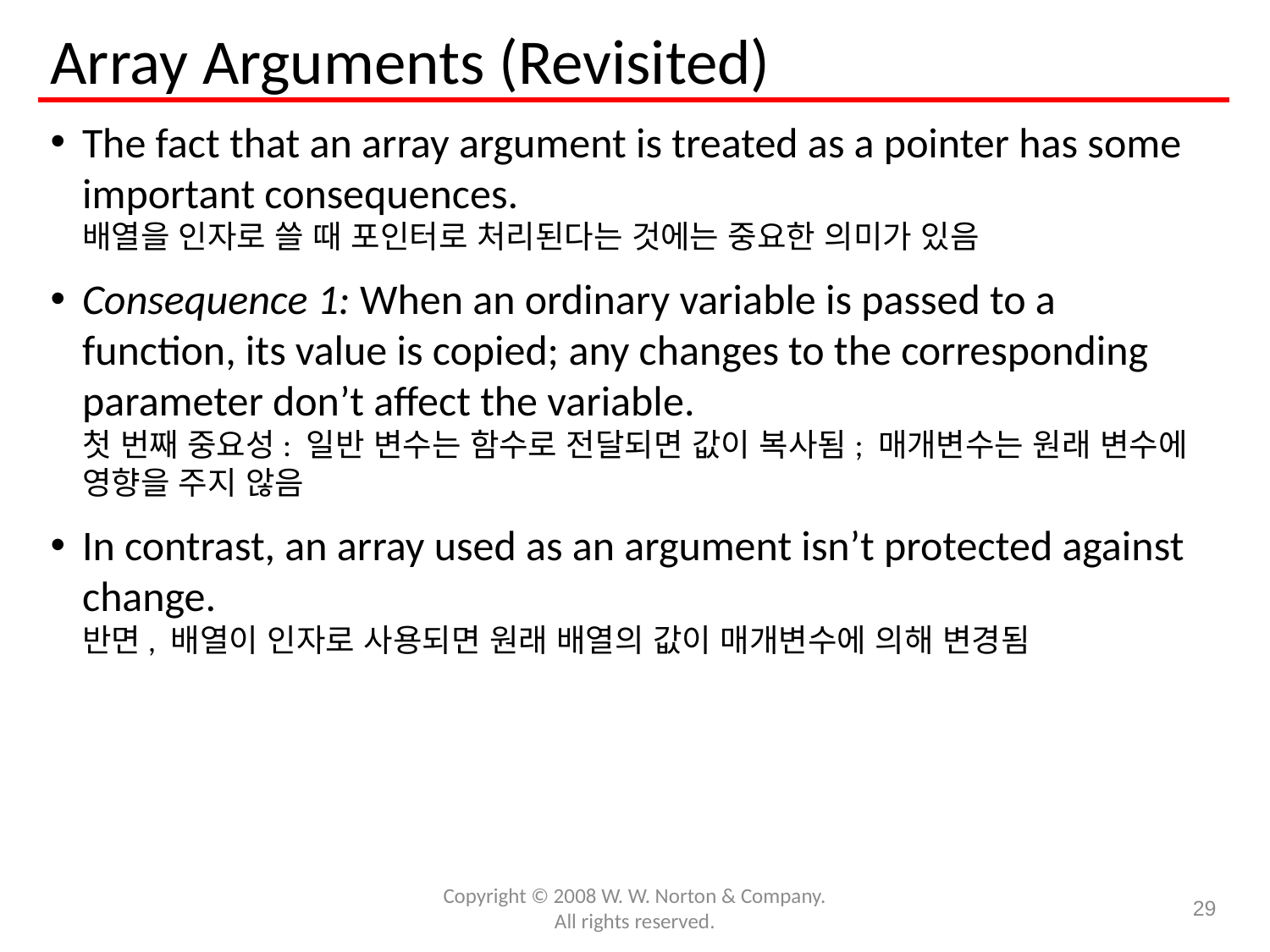

# Array Arguments (Revisited)
The fact that an array argument is treated as a pointer has some important consequences.
배열을 인자로 쓸 때 포인터로 처리된다는 것에는 중요한 의미가 있음
Consequence 1: When an ordinary variable is passed to a function, its value is copied; any changes to the corresponding parameter don’t affect the variable.
첫 번째 중요성: 일반 변수는 함수로 전달되면 값이 복사됨; 매개변수는 원래 변수에 영향을 주지 않음
In contrast, an array used as an argument isn’t protected against change.
반면, 배열이 인자로 사용되면 원래 배열의 값이 매개변수에 의해 변경됨
Copyright © 2008 W. W. Norton & Company.
All rights reserved.
29